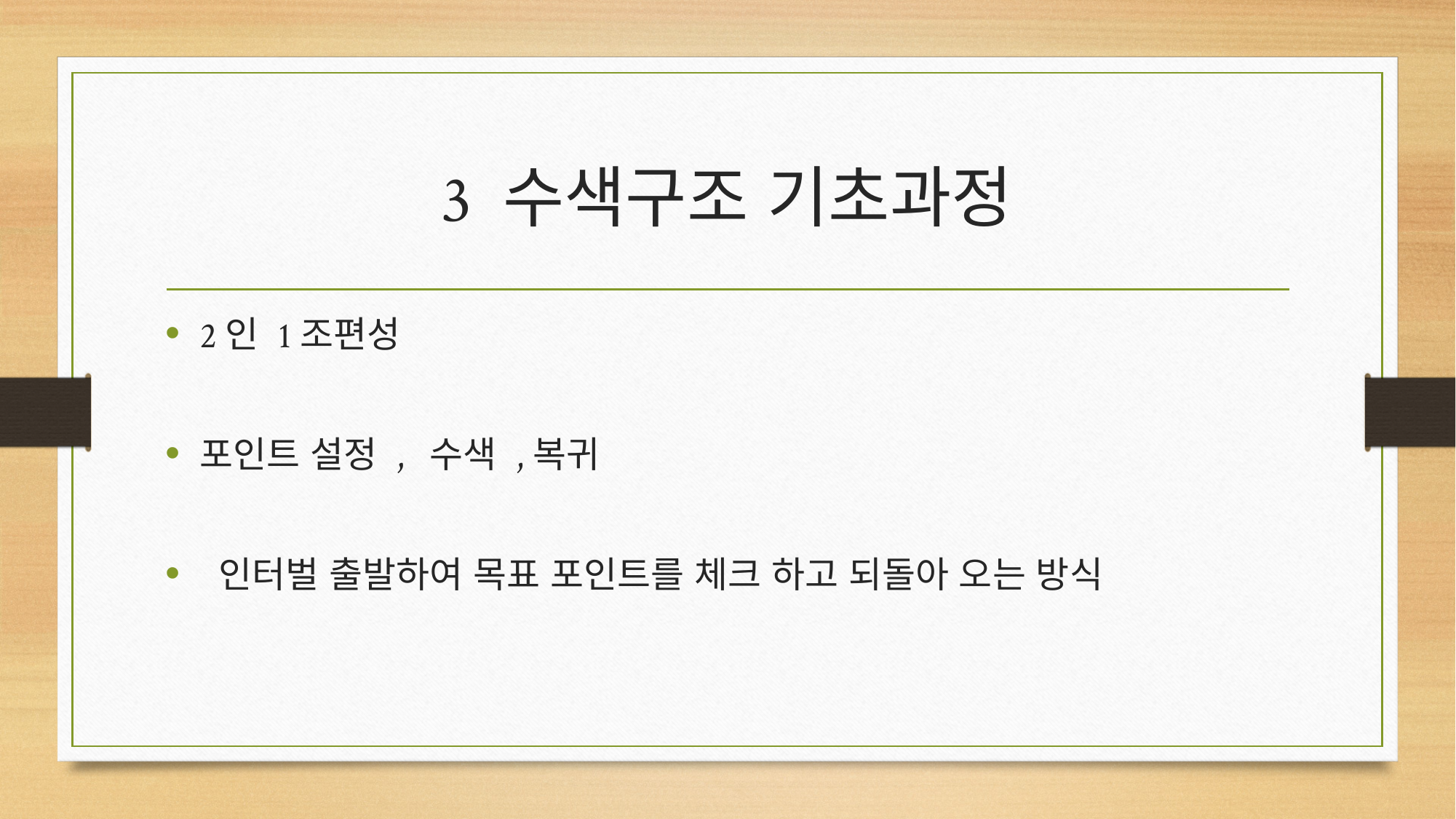

# 3 수색구조 기초과정
2인 1조편성

포인트 설정 ,  수색 ,복귀

 인터벌 출발하여 목표 포인트를 체크 하고 되돌아 오는 방식